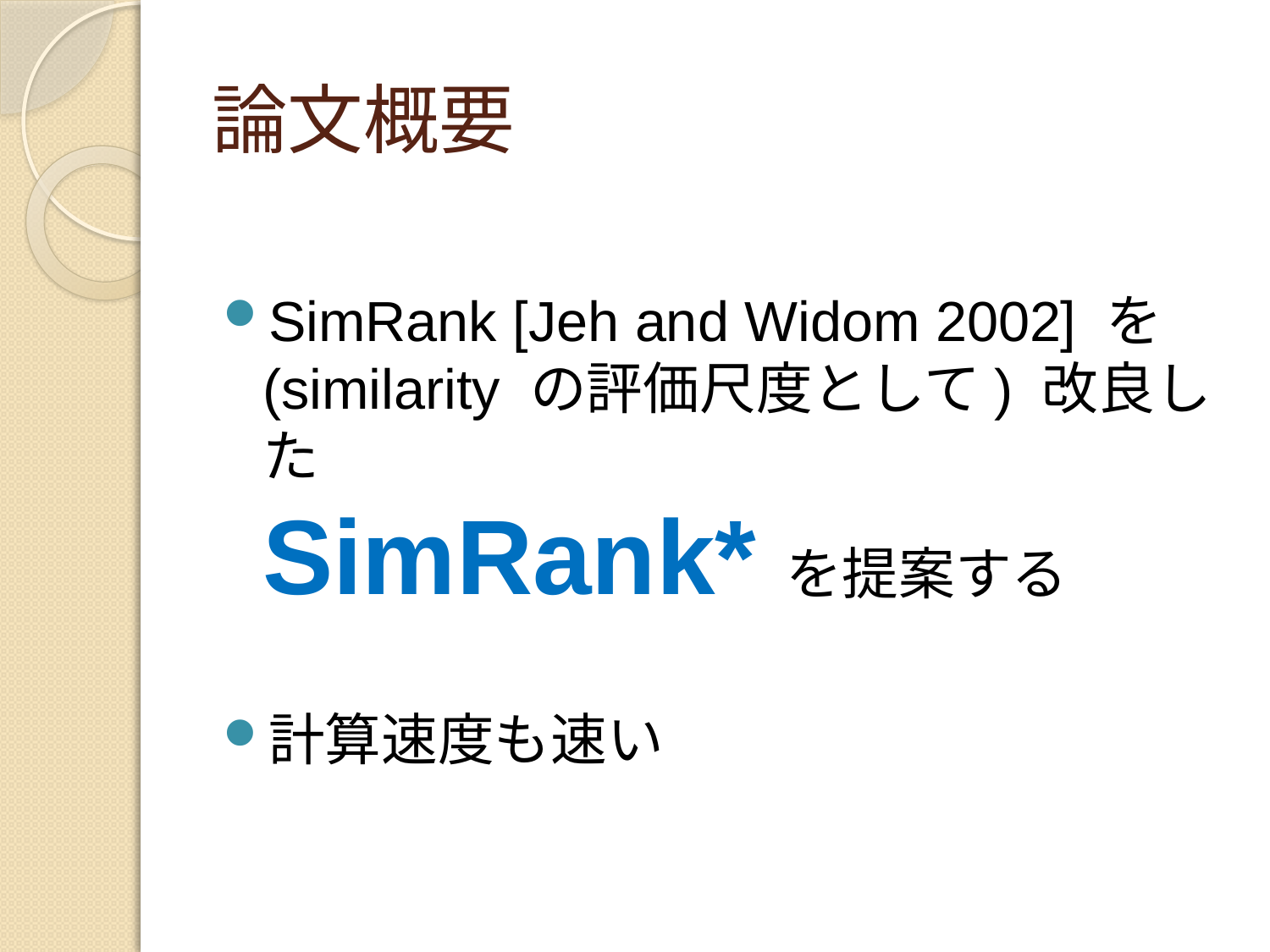

# 論文概要

SimRank [Jeh and Widom 2002] を
(similarity の評価尺度として) 改良した
SimRank* を提案する

計算速度も速い